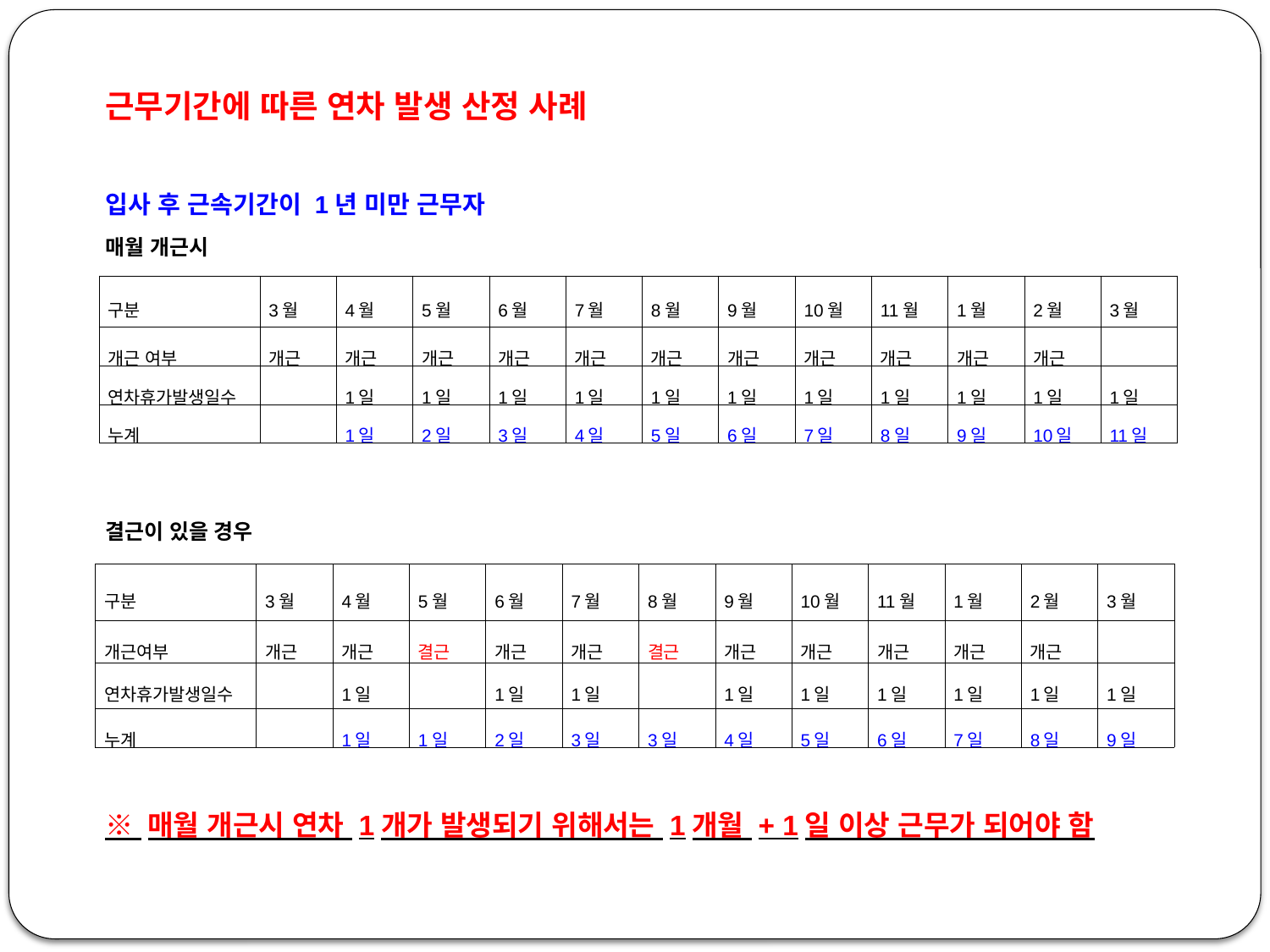

근무기간에 따른 연차 발생 산정 사례

입사 후 근속기간이 1년 미만 근무자
매월 개근시

결근이 있을 경우

※ 매월 개근시 연차 1개가 발생되기 위해서는 1개월 + 1일 이상 근무가 되어야 함

| 구분 | 3월 | 4월 | 5월 | 6월 | 7월 | 8월 | 9월 | 10월 | 11월 | 1월 | 2월 | 3월 |
| --- | --- | --- | --- | --- | --- | --- | --- | --- | --- | --- | --- | --- |
| 개근 여부 | 개근 | 개근 | 개근 | 개근 | 개근 | 개근 | 개근 | 개근 | 개근 | 개근 | 개근 |  |
| 연차휴가발생일수 |  | 1일 | 1일 | 1일 | 1일 | 1일 | 1일 | 1일 | 1일 | 1일 | 1일 | 1일 |
| 누계 |  | 1일 | 2일 | 3일 | 4일 | 5일 | 6일 | 7일 | 8일 | 9일 | 10일 | 11일 |
| 구분 | 3월 | 4월 | 5월 | 6월 | 7월 | 8월 | 9월 | 10월 | 11월 | 1월 | 2월 | 3월 |
| --- | --- | --- | --- | --- | --- | --- | --- | --- | --- | --- | --- | --- |
| 개근여부 | 개근 | 개근 | 결근 | 개근 | 개근 | 결근 | 개근 | 개근 | 개근 | 개근 | 개근 |  |
| 연차휴가발생일수 |  | 1일 |  | 1일 | 1일 |  | 1일 | 1일 | 1일 | 1일 | 1일 | 1일 |
| 누계 |  | 1일 | 1일 | 2일 | 3일 | 3일 | 4일 | 5일 | 6일 | 7일 | 8일 | 9일 |